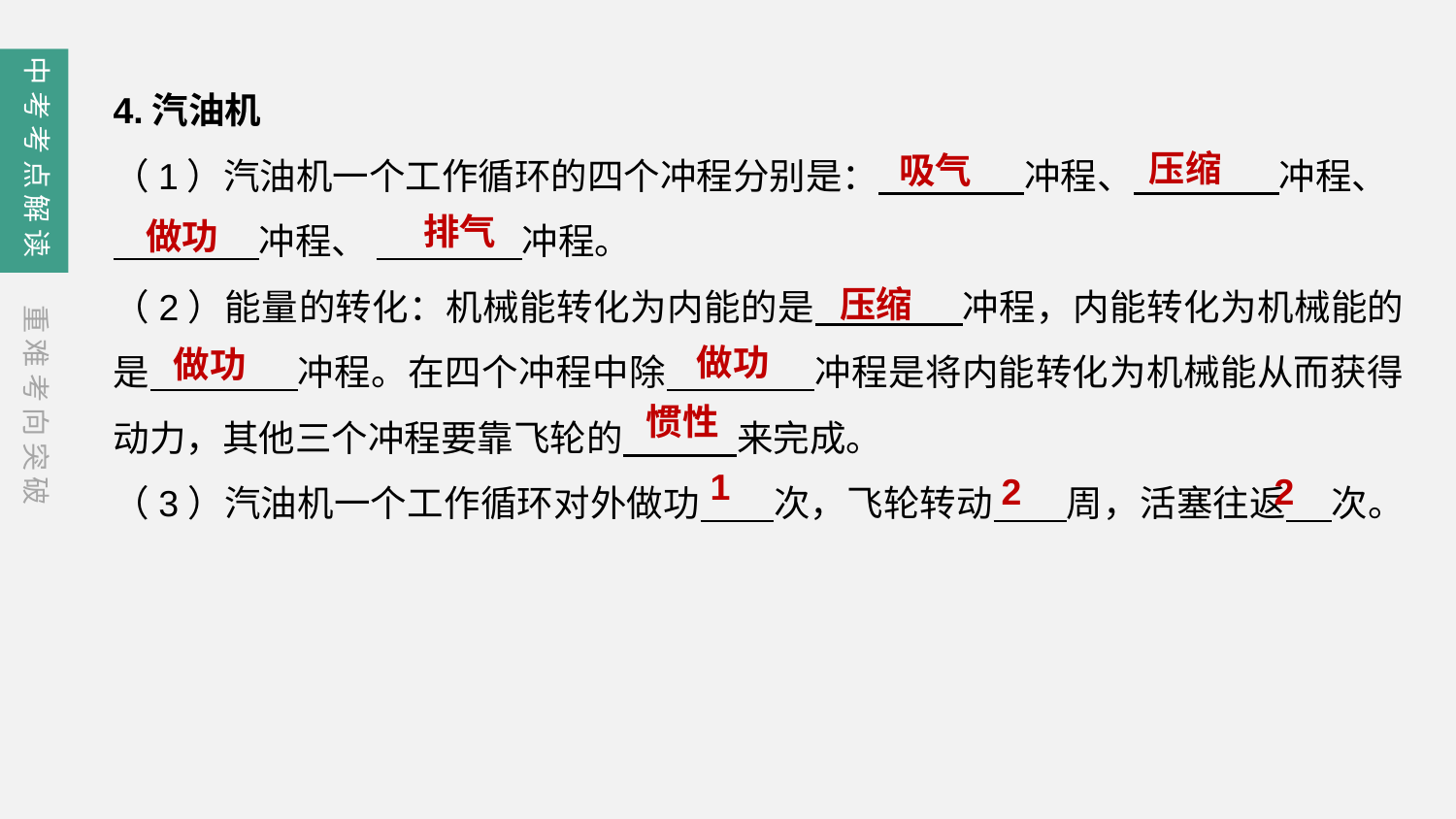

中考考点解读

4.汽油机
（1）汽油机一个工作循环的四个冲程分别是：　　　　冲程、　　　　冲程、
　　　　冲程、 　　　　冲程。
（2）能量的转化：机械能转化为内能的是　　　　冲程，内能转化为机械能的是　　　　冲程。在四个冲程中除　　　　冲程是将内能转化为机械能从而获得动力，其他三个冲程要靠飞轮的　　     来完成。
（3）汽油机一个工作循环对外做功　　次，飞轮转动　　周，活塞往返　 次。
压缩
吸气
排气
做功
压缩
重难考向突破
做功
做功
惯性
1
2
2